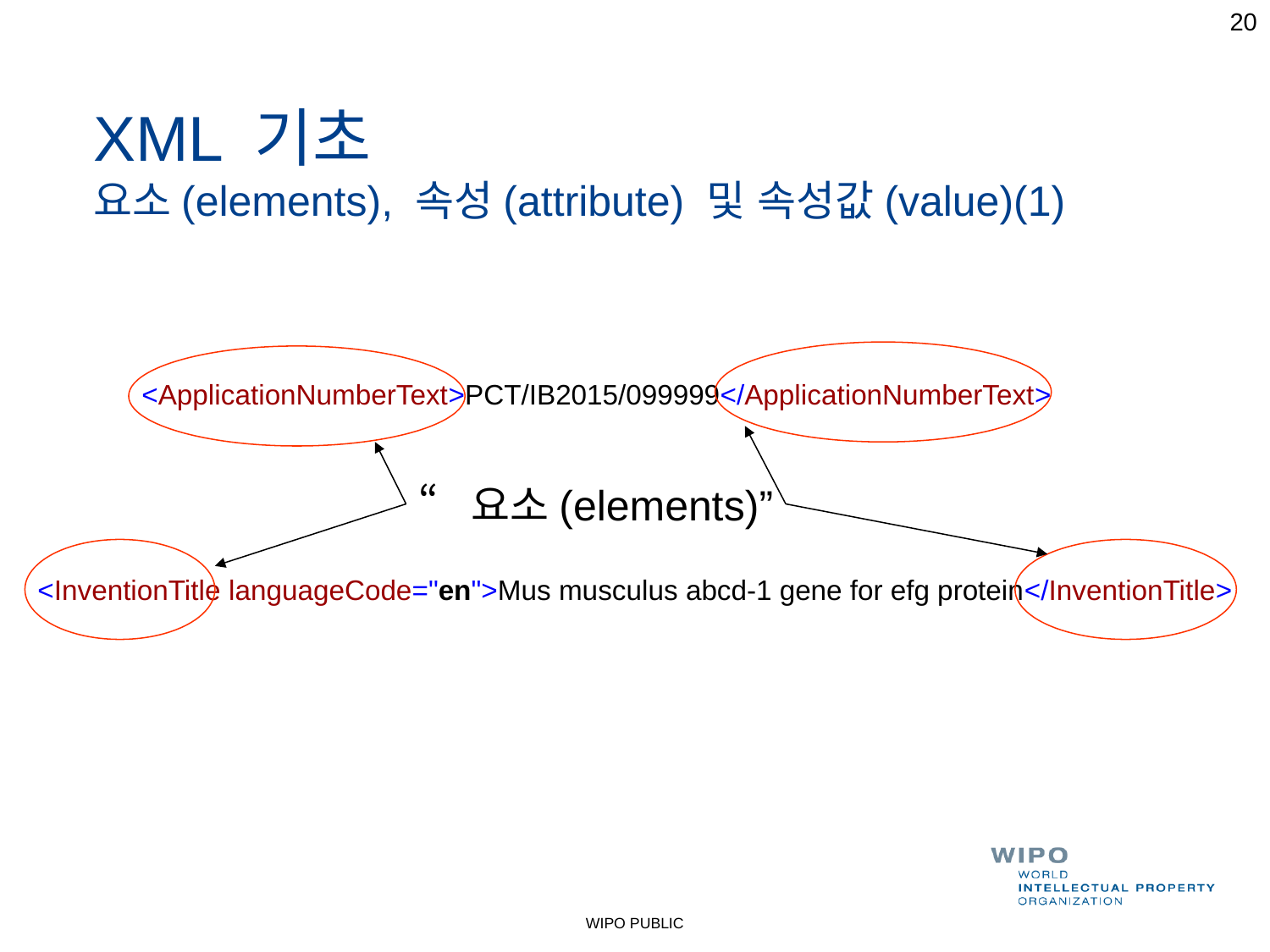

20
XML 기초
요소(elements), 속성(attribute) 및 속성값(value)(1)

<ApplicationNumberText>PCT/IB2015/099999</ApplicationNumberText>
“요소(elements)”

<InventionTitle languageCode="en">Mus musculus abcd-1 gene for efg protein</InventionTitle>